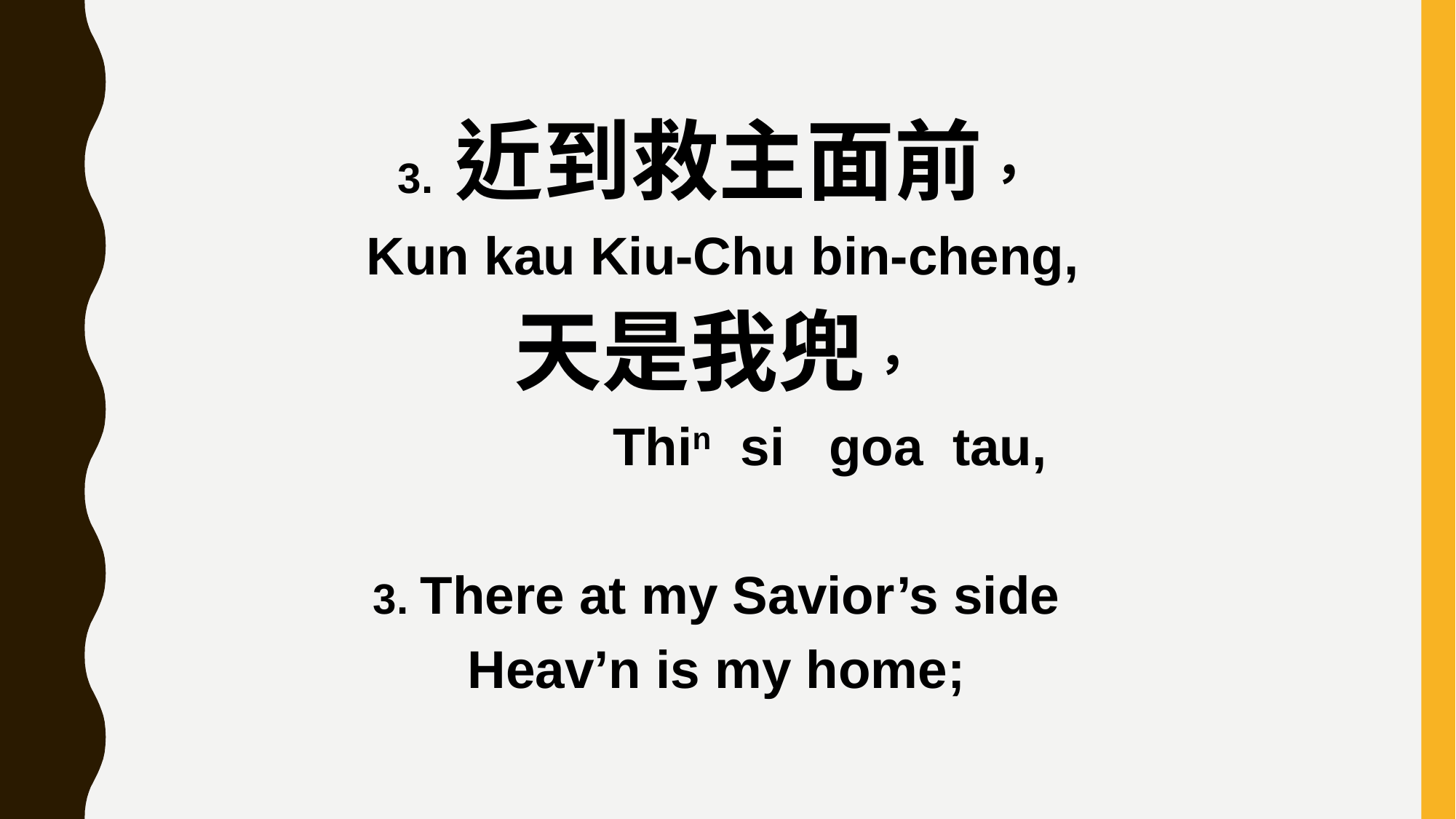

3. 近到救主面前，
 Kun kau Kiu-Chu bin-cheng,
天是我兜，
                              Thin  si   goa  tau,

3. There at my Savior’s side
Heav’n is my home;